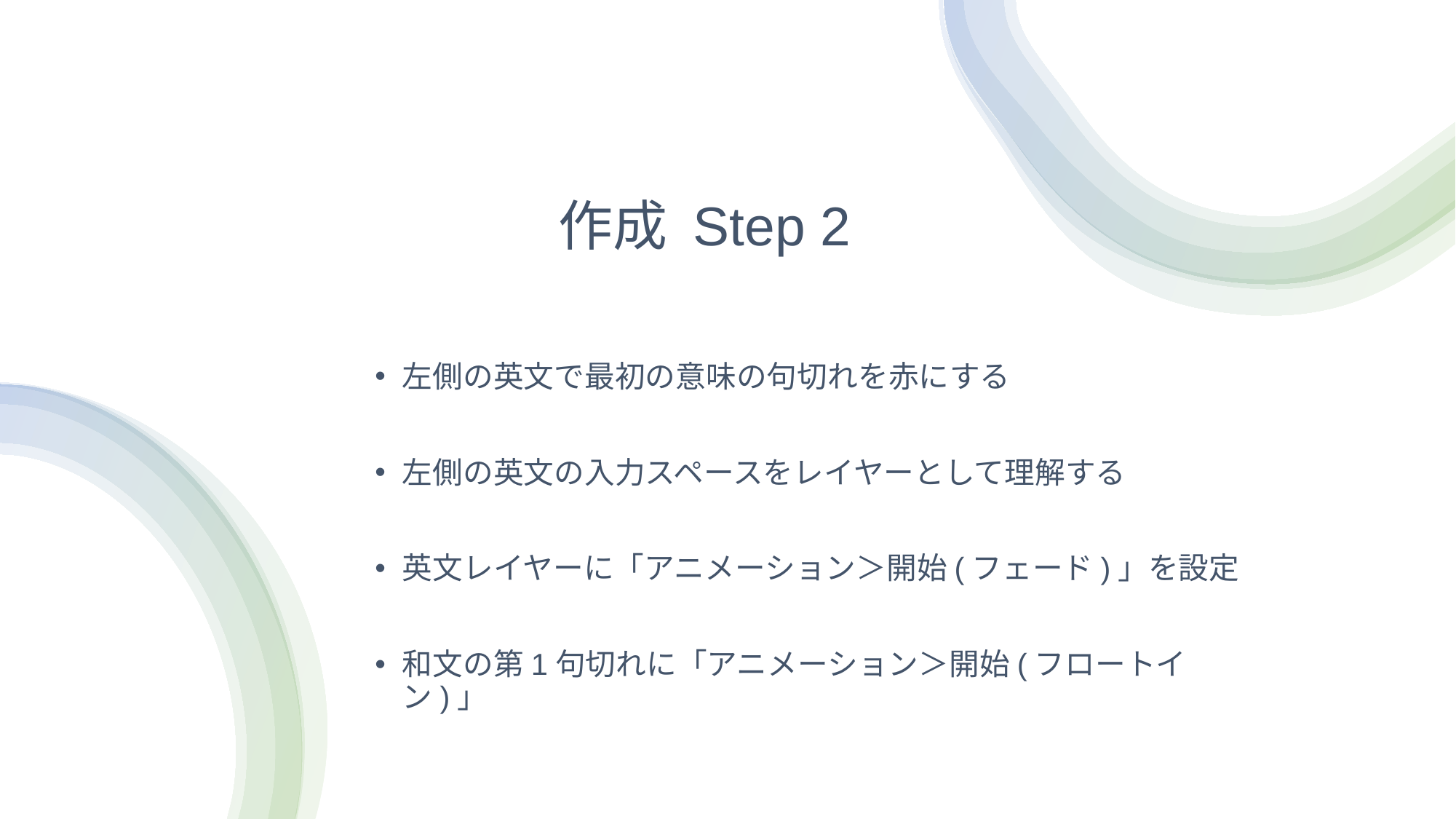

# 作成 Step 2
左側の英文で最初の意味の句切れを赤にする

左側の英文の入力スペースをレイヤーとして理解する

英文レイヤーに「アニメーション＞開始(フェード)」を設定

和文の第1句切れに「アニメーション＞開始(フロートイン)」